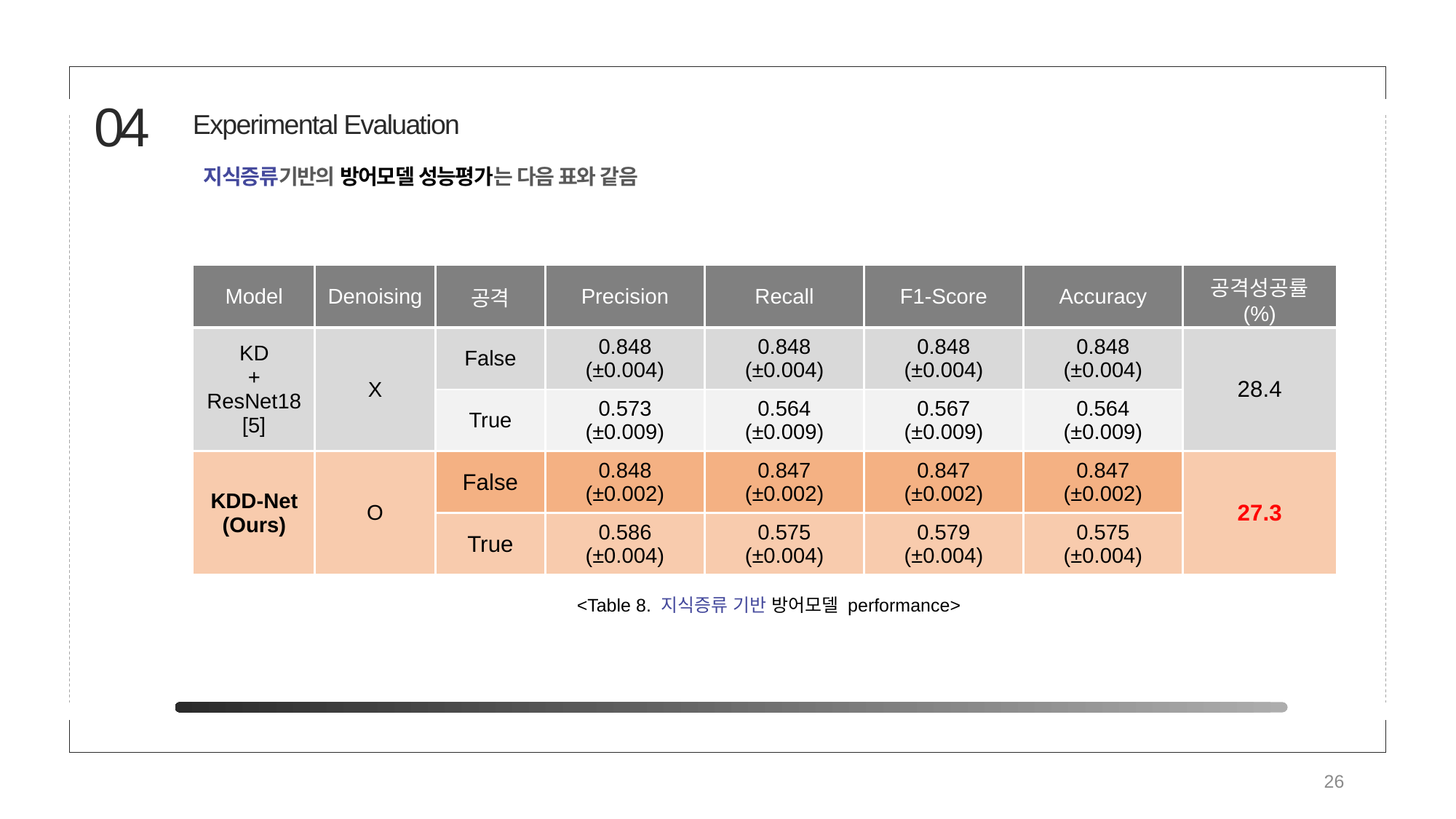

04
Experimental Evaluation
지식증류기반의 방어모델 성능평가는 다음 표와 같음
| Model | Denoising | 공격 | Precision | Recall | F1-Score | Accuracy | 공격성공률 (%) |
| --- | --- | --- | --- | --- | --- | --- | --- |
| KD + ResNet18 [5] | X | False | 0.848 (±0.004) | 0.848 (±0.004) | 0.848 (±0.004) | 0.848 (±0.004) | 28.4 |
|  |  | True | 0.573 (±0.009) | 0.564 (±0.009) | 0.567 (±0.009) | 0.564 (±0.009) |  |
| KDD-Net (Ours) | O | False | 0.848 (±0.002) | 0.847 (±0.002) | 0.847 (±0.002) | 0.847 (±0.002) | 27.3 |
|  |  | True | 0.586 (±0.004) | 0.575 (±0.004) | 0.579 (±0.004) | 0.575 (±0.004) |  |
<Table 8. 지식증류 기반 방어모델 performance>

26